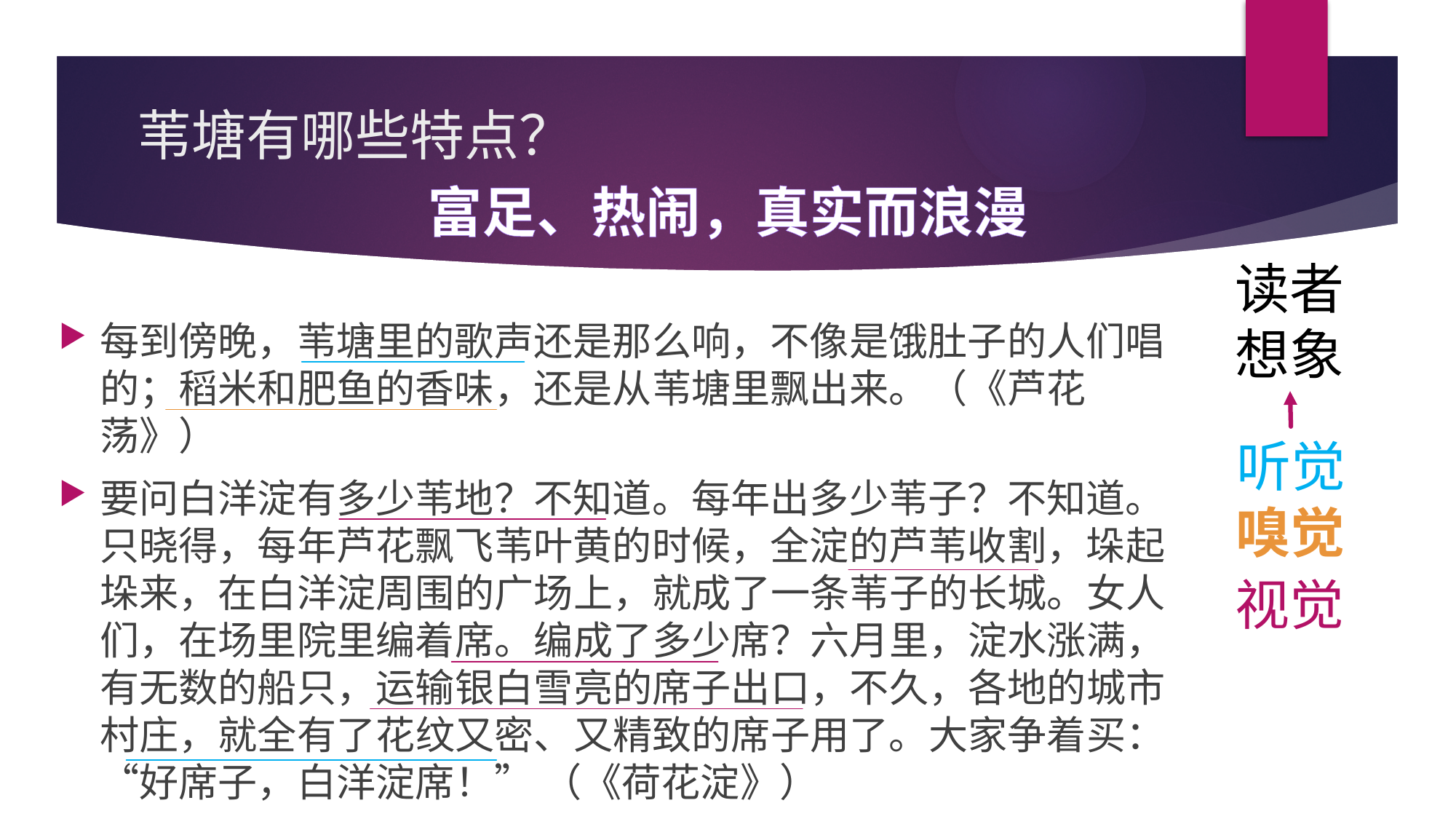

# 苇塘有哪些特点？
富足、热闹，真实而浪漫
读者
想象
每到傍晚，苇塘里的歌声还是那么响，不像是饿肚子的人们唱的；稻米和肥鱼的香味，还是从苇塘里飘出来。（《芦花荡》）
要问白洋淀有多少苇地？不知道。每年出多少苇子？不知道。只晓得，每年芦花飘飞苇叶黄的时候，全淀的芦苇收割，垛起垛来，在白洋淀周围的广场上，就成了一条苇子的长城。女人们，在场里院里编着席。编成了多少席？六月里，淀水涨满，有无数的船只，运输银白雪亮的席子出口，不久，各地的城市村庄，就全有了花纹又密、又精致的席子用了。大家争着买：“好席子，白洋淀席！” （《荷花淀》）
听觉
嗅觉
视觉